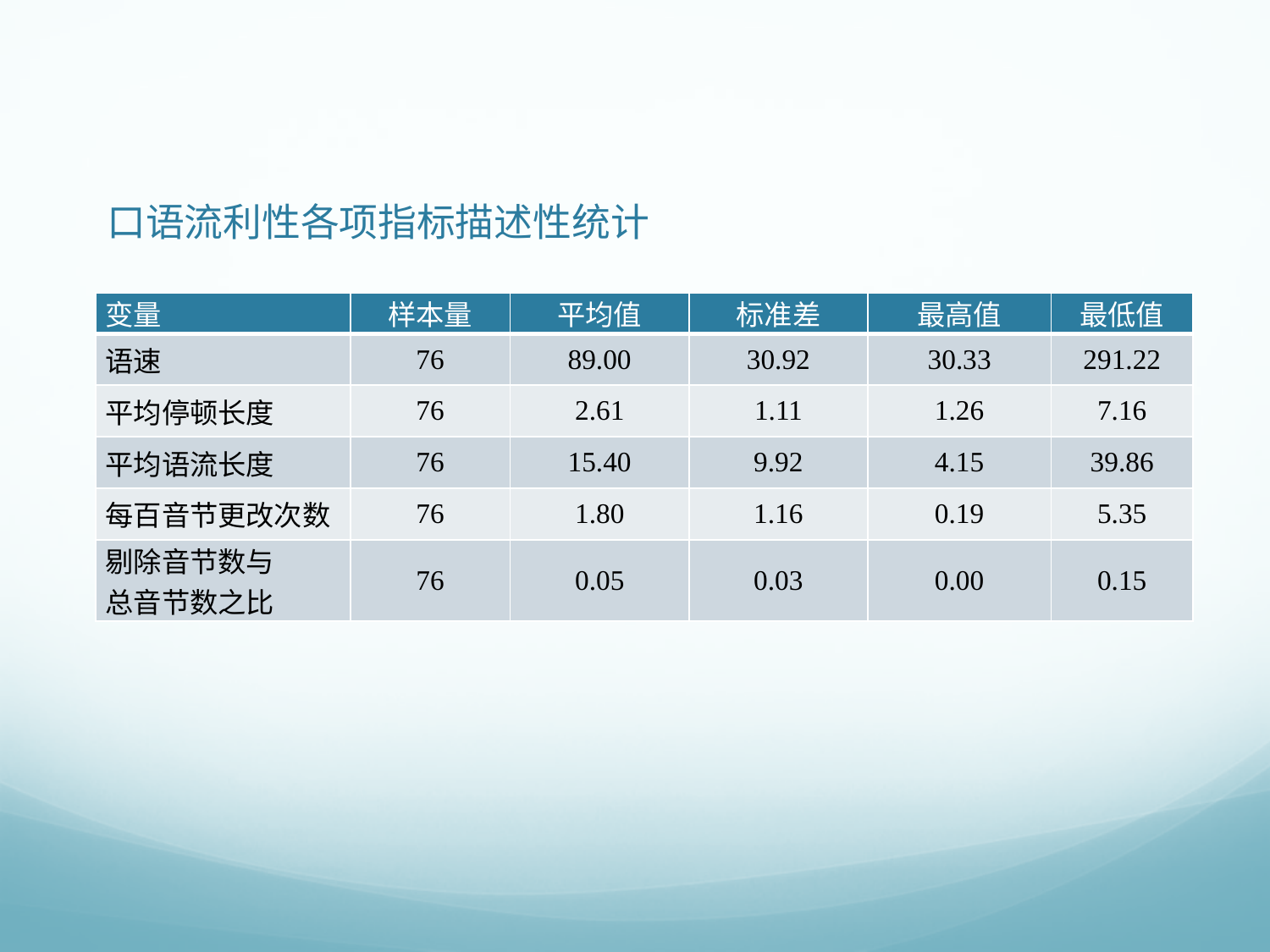

# 口语流利性各项指标描述性统计

| 变量 | 样本量 | 平均值 | 标准差 | 最高值 | 最低值 |
| --- | --- | --- | --- | --- | --- |
| 语速 | 76 | 89.00 | 30.92 | 30.33 | 291.22 |
| 平均停顿长度 | 76 | 2.61 | 1.11 | 1.26 | 7.16 |
| 平均语流长度 | 76 | 15.40 | 9.92 | 4.15 | 39.86 |
| 每百音节更改次数 | 76 | 1.80 | 1.16 | 0.19 | 5.35 |
| 剔除音节数与 总音节数之比 | 76 | 0.05 | 0.03 | 0.00 | 0.15 |